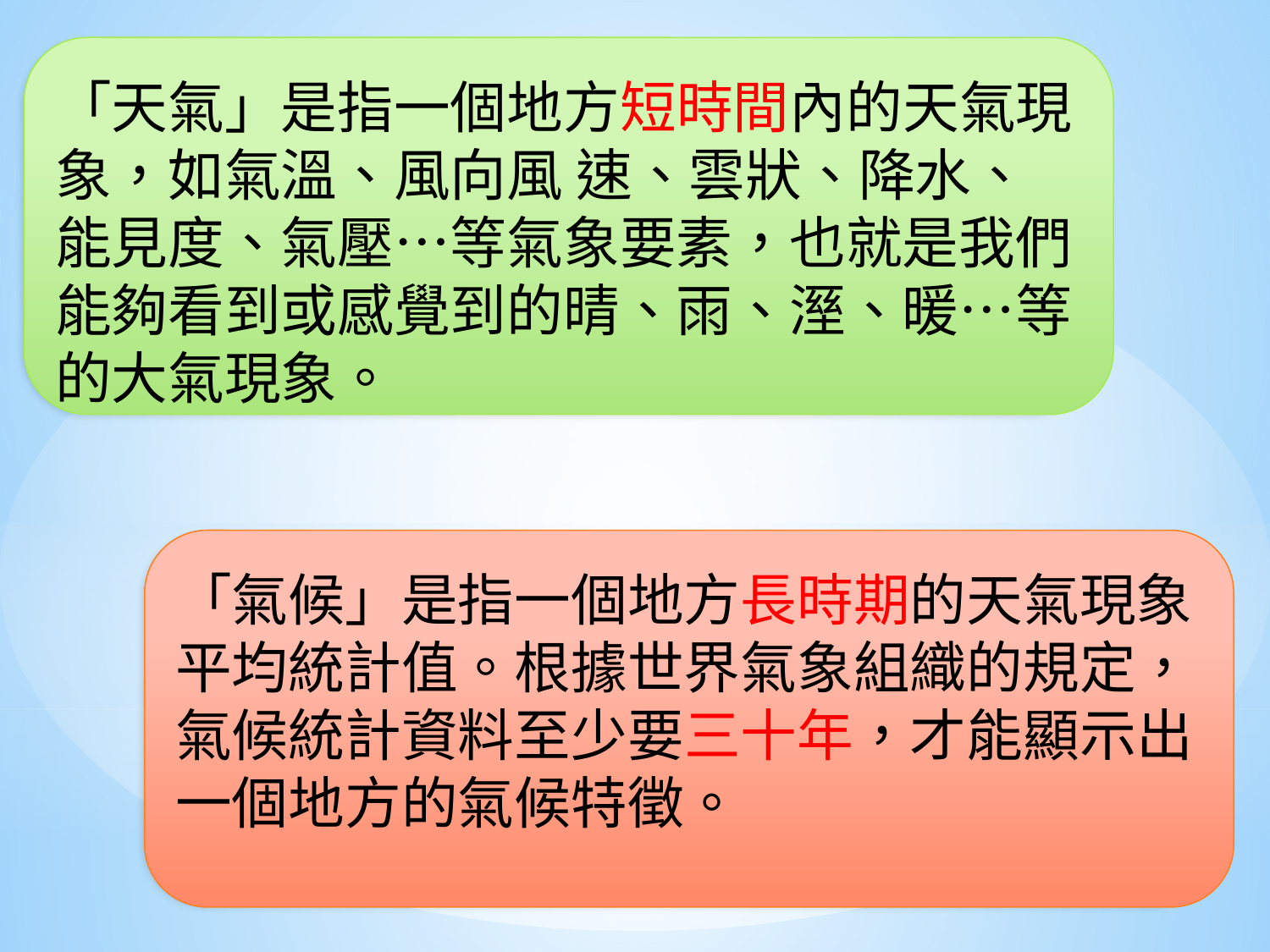

「天氣」是指一個地方短時間內的天氣現象，如氣溫、風向風 速、雲狀、降水、能見度、氣壓…等氣象要素，也就是我們能夠看到或感覺到的晴、雨、溼、暖…等的大氣現象。

「氣候」是指一個地方長時期的天氣現象平均統計值。根據世界氣象組織的規定，氣候統計資料至少要三十年，才能顯示出一個地方的氣候特徵。